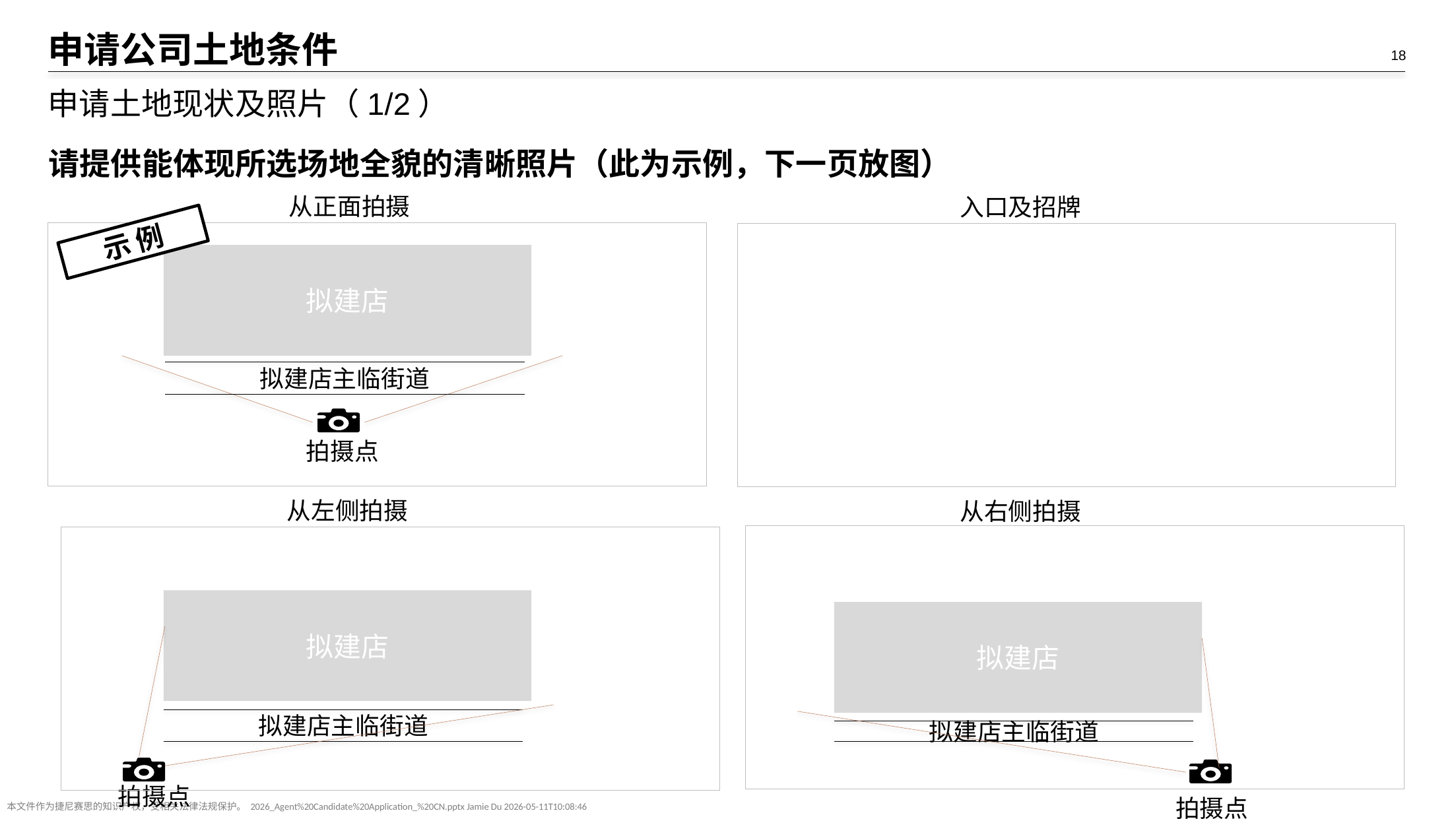

4
# 申请公司土地条件
申请土地现状及照片（1/2）

请提供能体现所选场地全貌的清晰照片（此为示例，下一页放图）
从正面拍摄
入口及招牌

示 例

拟建店
拟建店主临街道

拍摄点
从左侧拍摄
从右侧拍摄

拟建店
拟建店
拟建店主临街道
拟建店主临街道

拍摄点
拍摄点